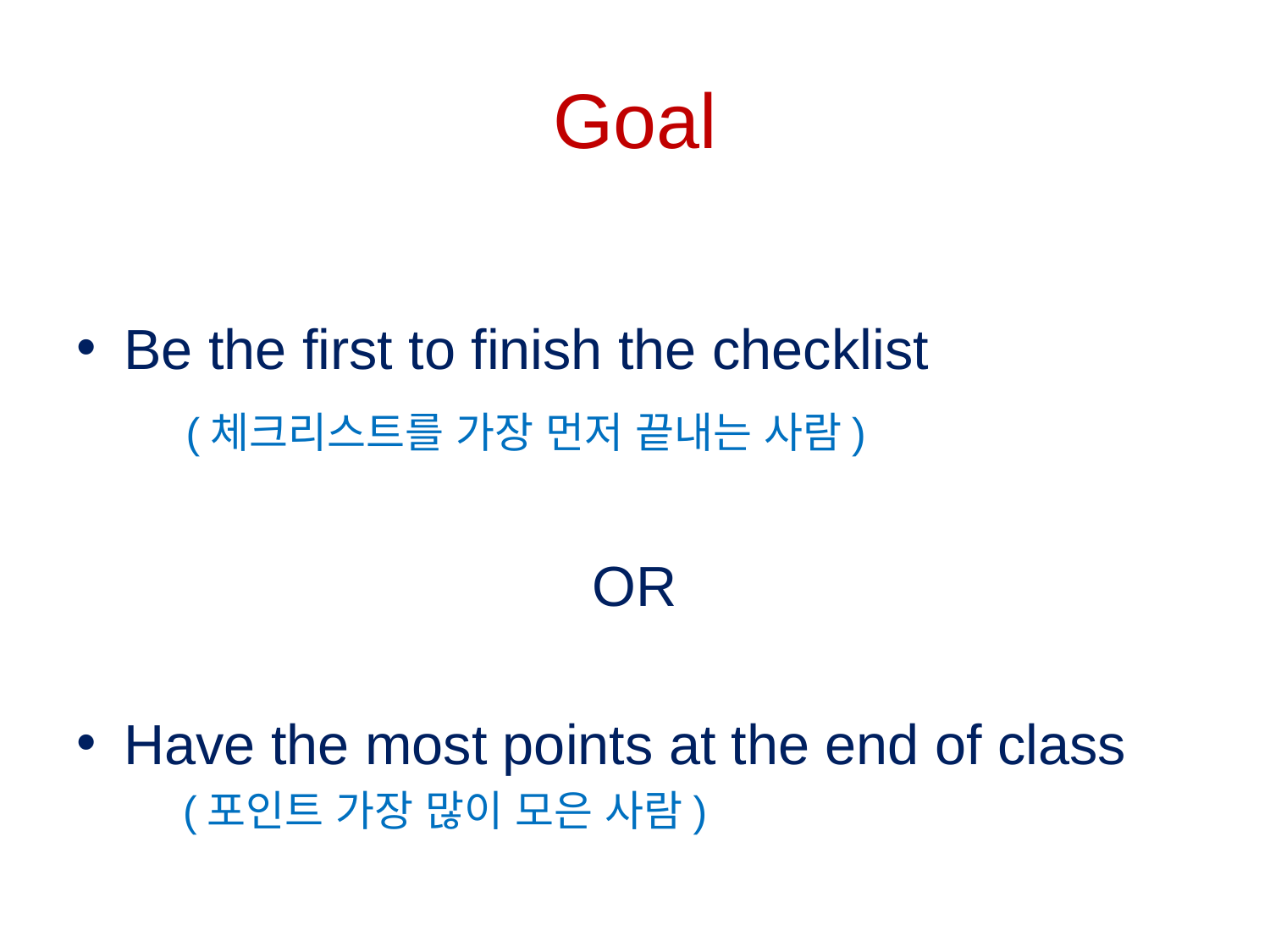

# Goal
Be the first to finish the checklist
       (체크리스트를 가장 먼저 끝내는 사람)

OR

Have the most points at the end of class
         (포인트 가장 많이 모은 사람)